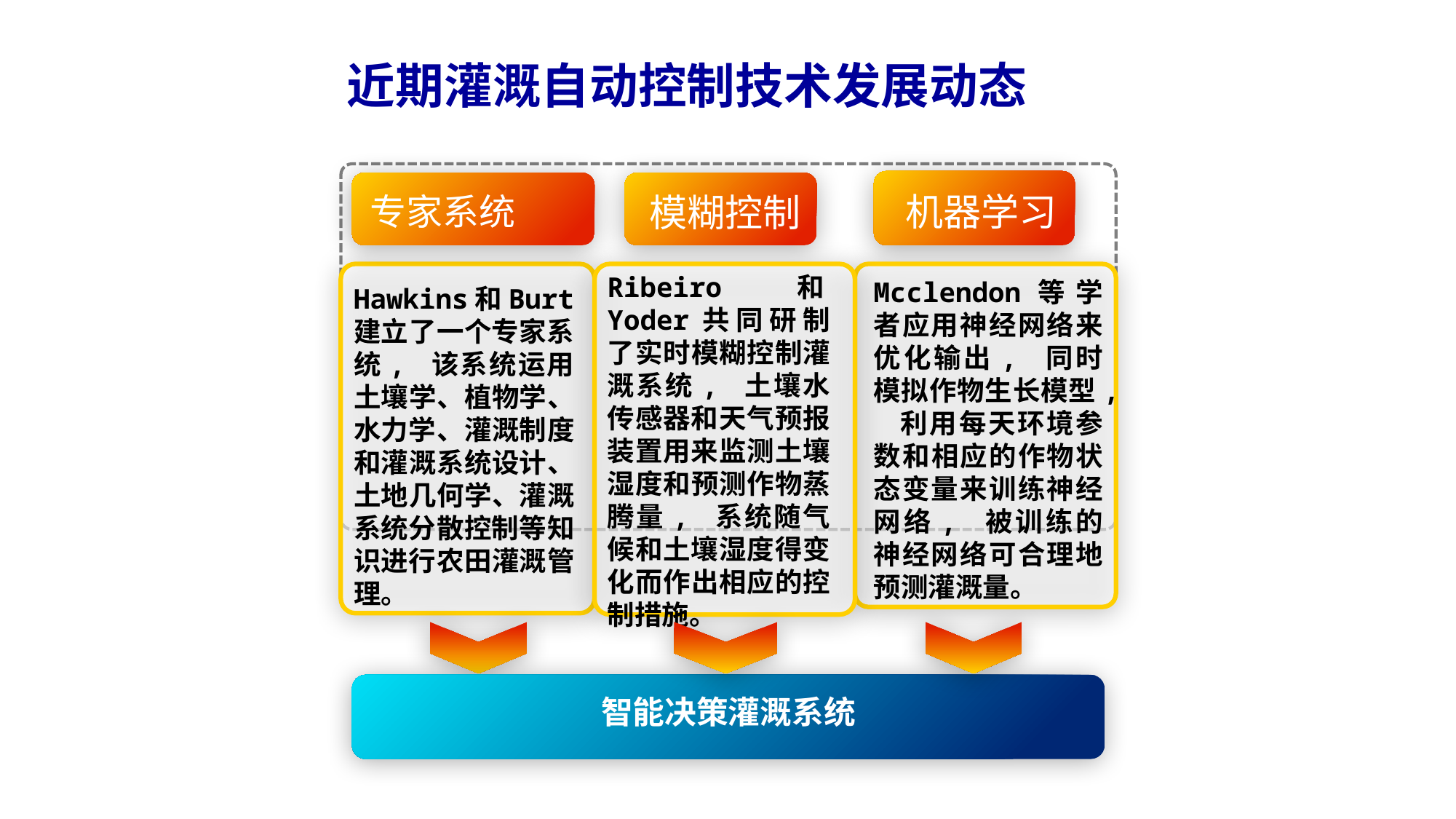

近期灌溉自动控制技术发展动态

机器学习
模糊控制
专家系统

Ribeiro和Yoder共同研制了实时模糊控制灌溉系统, 土壤水传感器和天气预报装置用来监测土壤湿度和预测作物蒸腾量, 系统随气候和土壤湿度得变化而作出相应的控制措施。
Mcclendon等学者应用神经网络来优化输出, 同时模拟作物生长模型, 利用每天环境参数和相应的作物状态变量来训练神经网络, 被训练的神经网络可合理地预测灌溉量。
Hawkins和Burt建立了一个专家系统, 该系统运用土壤学、植物学、水力学、灌溉制度和灌溉系统设计、土地几何学、灌溉系统分散控制等知识进行农田灌溉管理。

智能决策灌溉系统